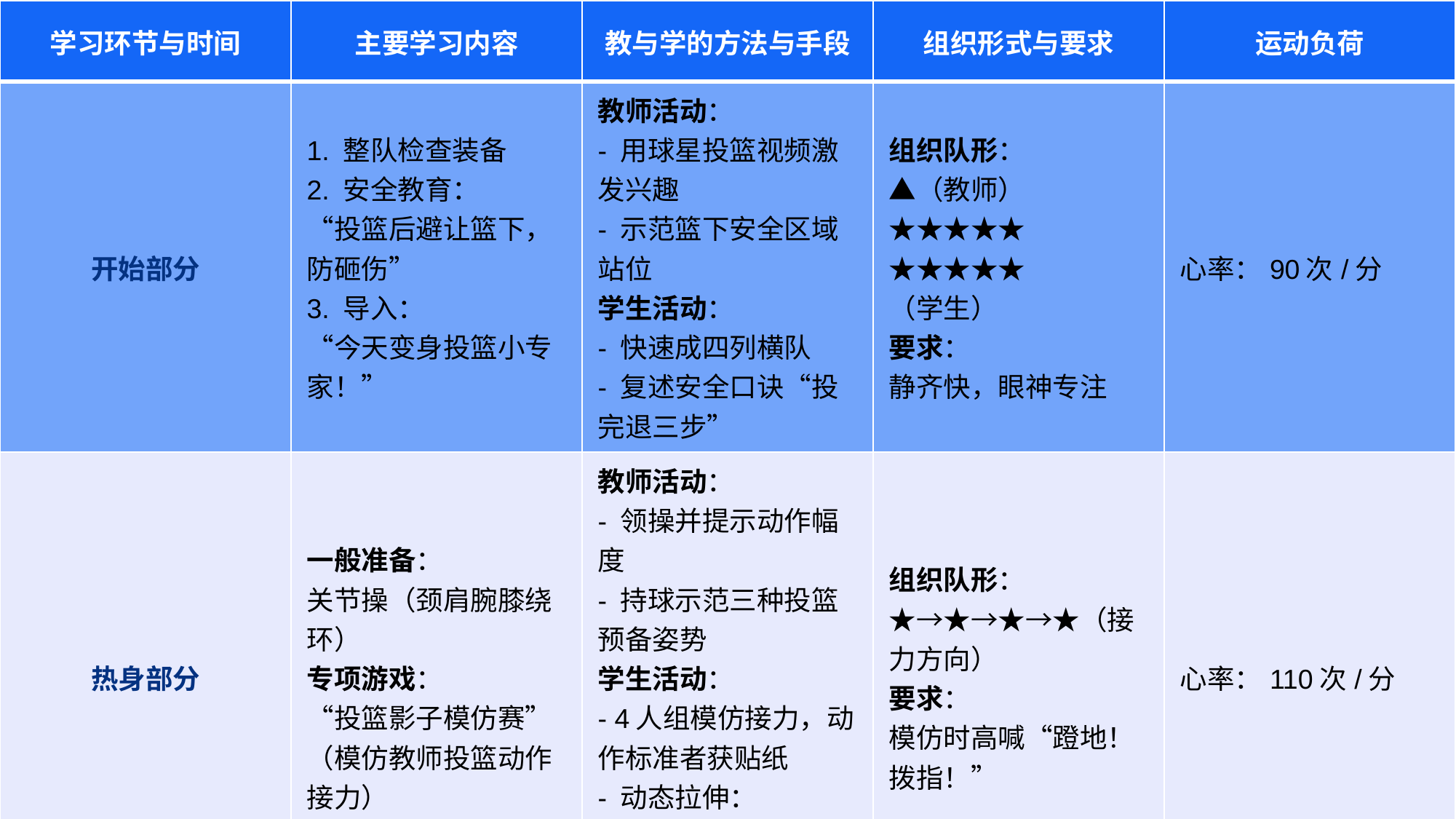

| 学习环节与时间 | 主要学习内容 | 教与学的方法与手段 | 组织形式与要求 | 运动负荷 |
| --- | --- | --- | --- | --- |
| 开始部分 | 1. 整队检查装备 2. 安全教育： “投篮后避让篮下，防砸伤” 3. 导入： “今天变身投篮小专家！” | 教师活动： - 用球星投篮视频激发兴趣 - 示范篮下安全区域站位 学生活动： - 快速成四列横队 - 复述安全口诀“投完退三步” | 组织队形： ▲（教师） ★★★★★ ★★★★★ （学生） 要求： 静齐快，眼神专注 | 心率：90次/分 |
| 热身部分 | 一般准备： 关节操（颈肩腕膝绕环） 专项游戏： “投篮影子模仿赛” （模仿教师投篮动作接力） | 教师活动： - 领操并提示动作幅度 - 持球示范三种投篮预备姿势 学生活动： - 4人组模仿接力，动作标准者获贴纸 - 动态拉伸： “大鹏展翅”（展臂踮脚模拟出手） | 组织队形： ★→★→★→★（接力方向） 要求： 模仿时高喊“蹬地！拨指！” | 心率：110次/分 |